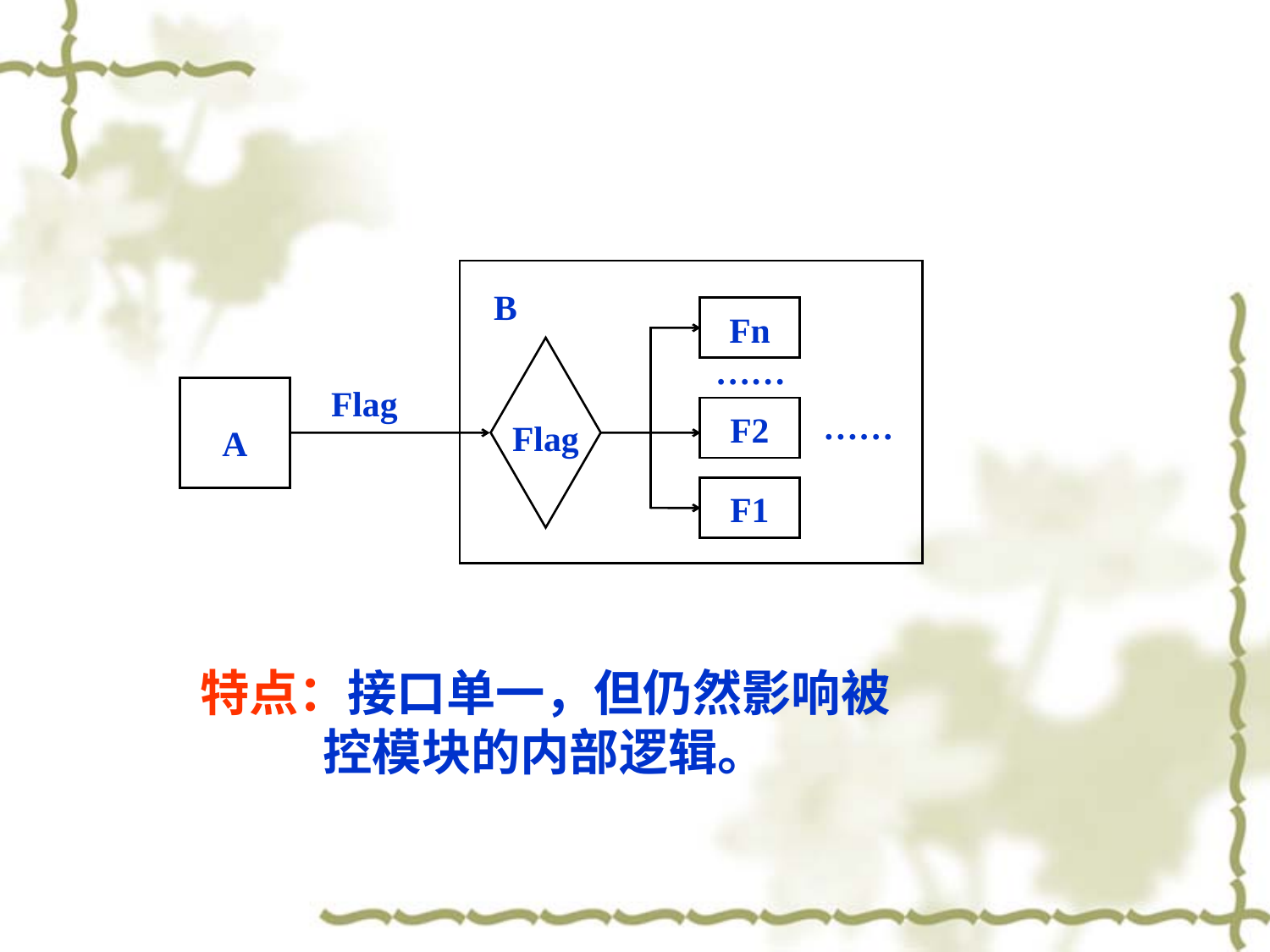

B

Fn

Flag
……
F2

F1

……
Flag
A

特点：接口单一，但仍然影响被控模块的内部逻辑。